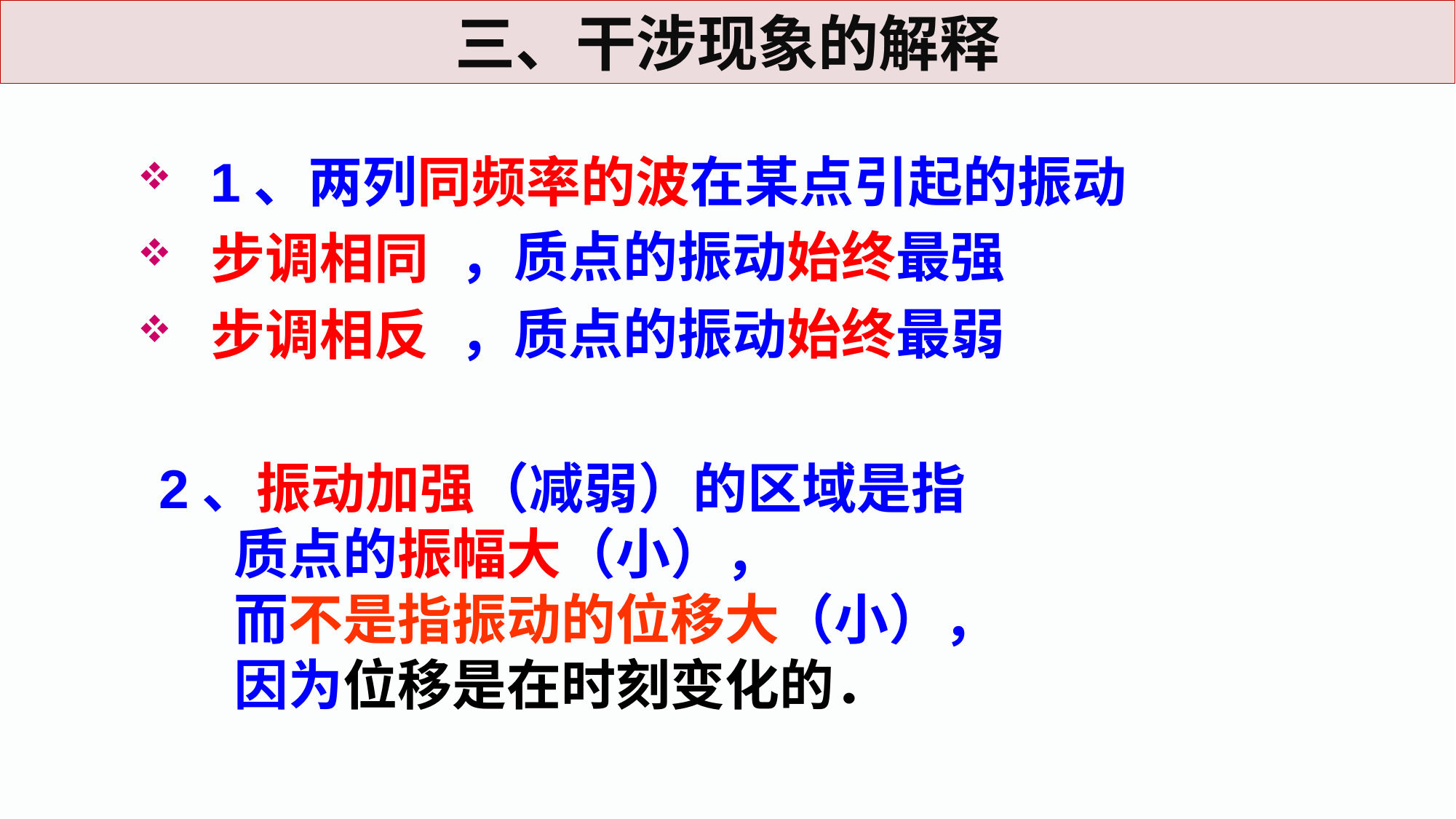

三、干涉现象的解释
1、两列同频率的波在某点引起的振动
步调相同
步调相反
，质点的振动始终最强
，质点的振动始终最弱
2、振动加强（减弱）的区域是指
     质点的振幅大（小），
     而不是指振动的位移大（小），
     因为位移是在时刻变化的．